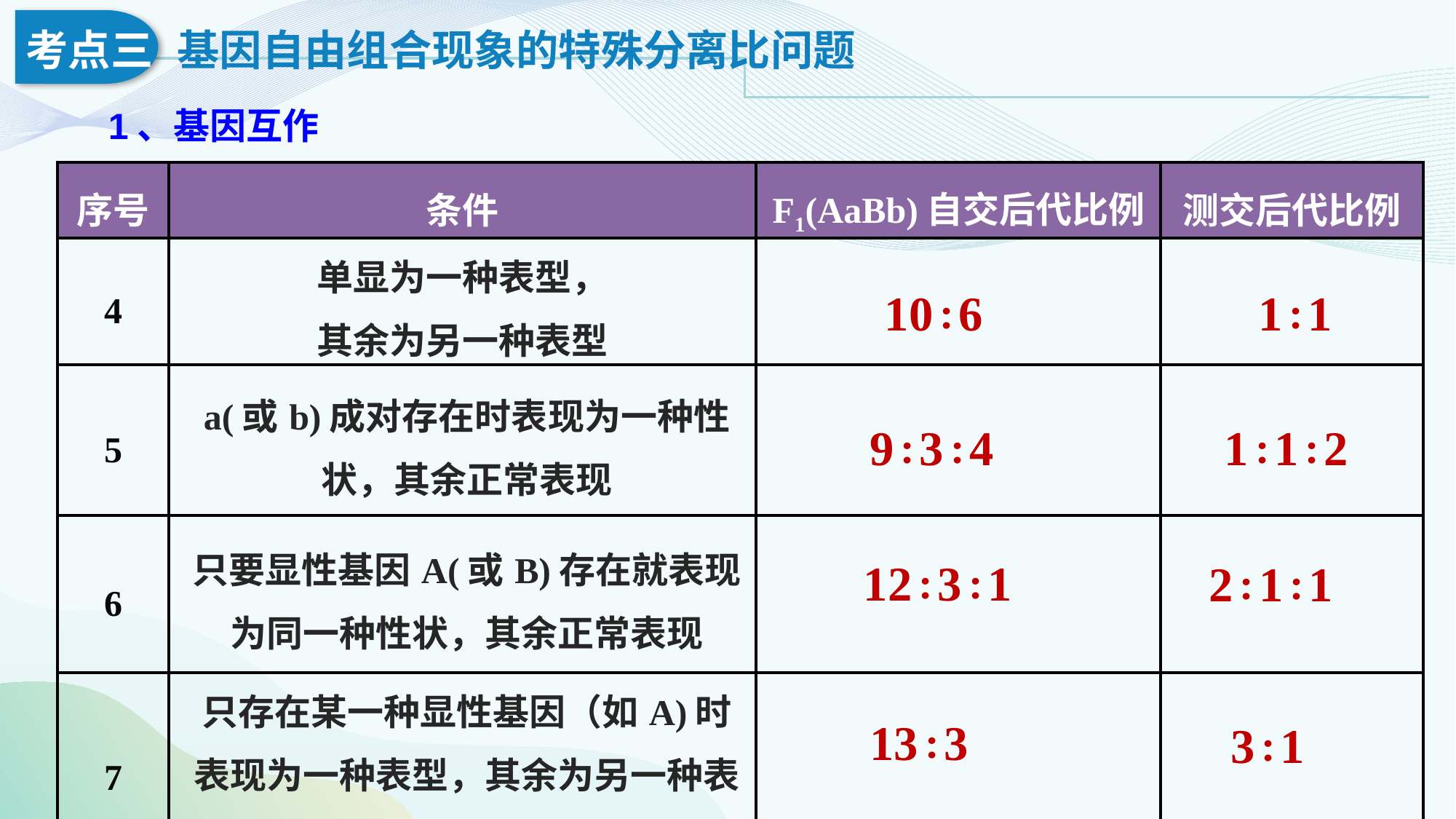

1、基因互作
| 序号 | 条件 | F1(AaBb)自交后代比例 | 测交后代比例 |
| --- | --- | --- | --- |
| 4 | 单显为一种表型， 其余为另一种表型 |  |  |
| 5 | a(或b)成对存在时表现为一种性状，其余正常表现 |  |  |
| 6 | 只要显性基因A(或B)存在就表现为同一种性状，其余正常表现 |  |  |
| 7 | 只存在某一种显性基因（如A)时表现为一种表型，其余为另一种表型 |  |  |
10∶6
1∶1
9∶3∶4
1∶1∶2
12∶3∶1
2∶1∶1
13∶3
3∶1